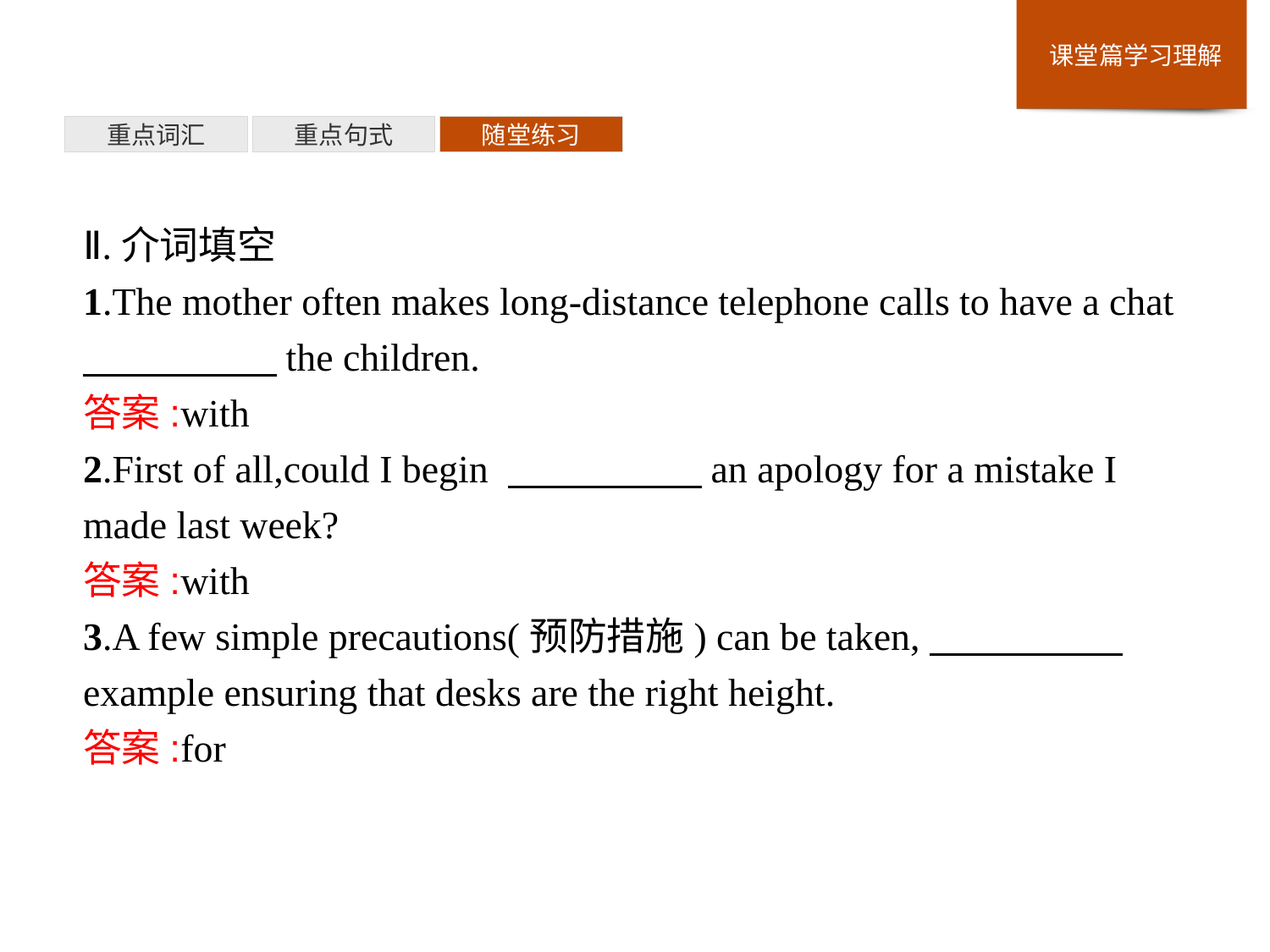

重点词汇
重点句式
随堂练习
Ⅱ.介词填空
1.The mother often makes long-distance telephone calls to have a chat 　　　　　the children.
答案:with
2.First of all,could I begin 　　　　　an apology for a mistake I made last week?
答案:with
3.A few simple precautions(预防措施) can be taken,　　　　　 example ensuring that desks are the right height.
答案:for